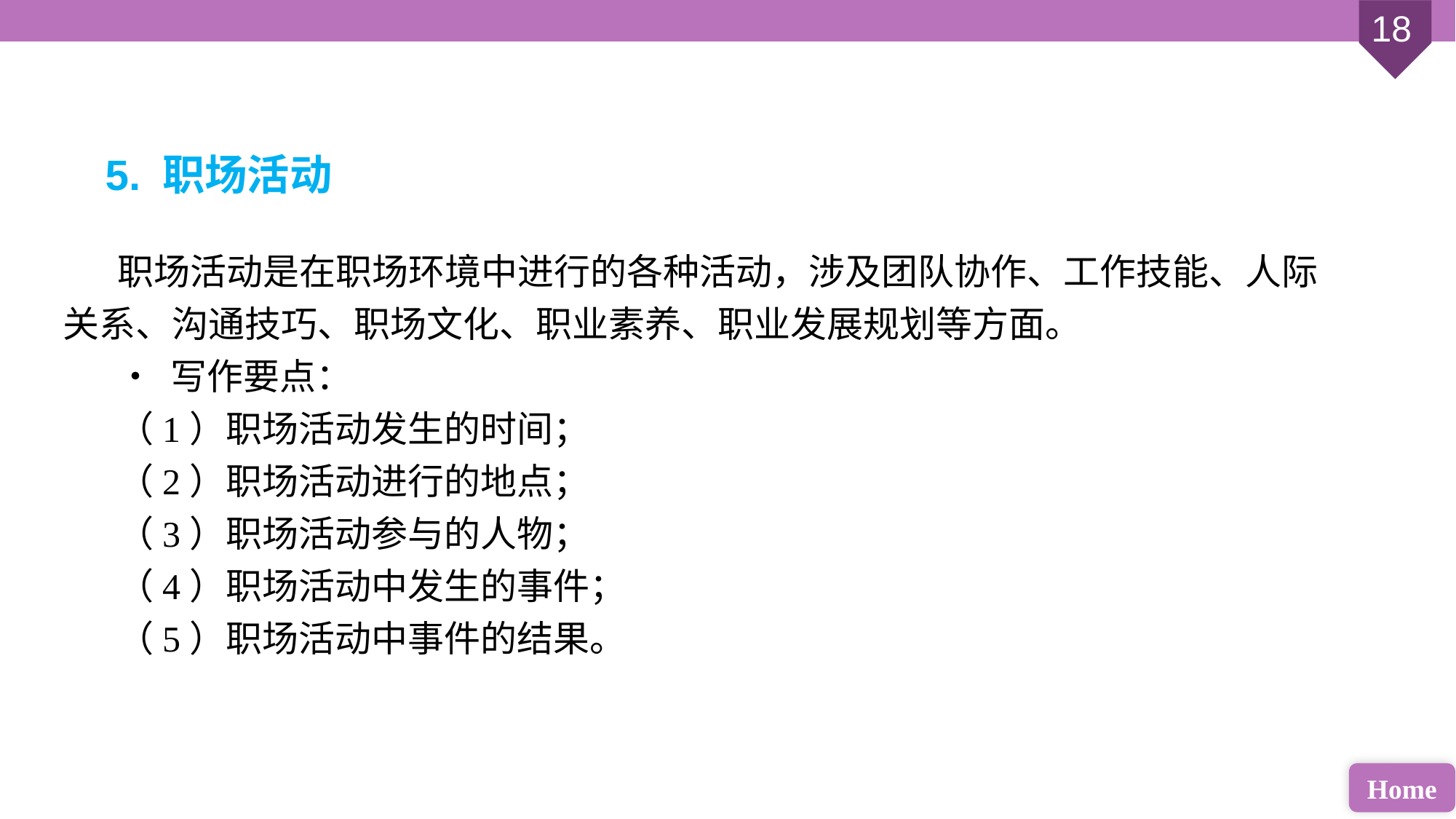

5. 职场活动

职场活动是在职场环境中进行的各种活动，涉及团队协作、工作技能、人际关系、沟通技巧、职场文化、职业素养、职业发展规划等方面。
• 写作要点：
（1）职场活动发生的时间；
（2）职场活动进行的地点；
（3）职场活动参与的人物；
（4）职场活动中发生的事件；
（5）职场活动中事件的结果。